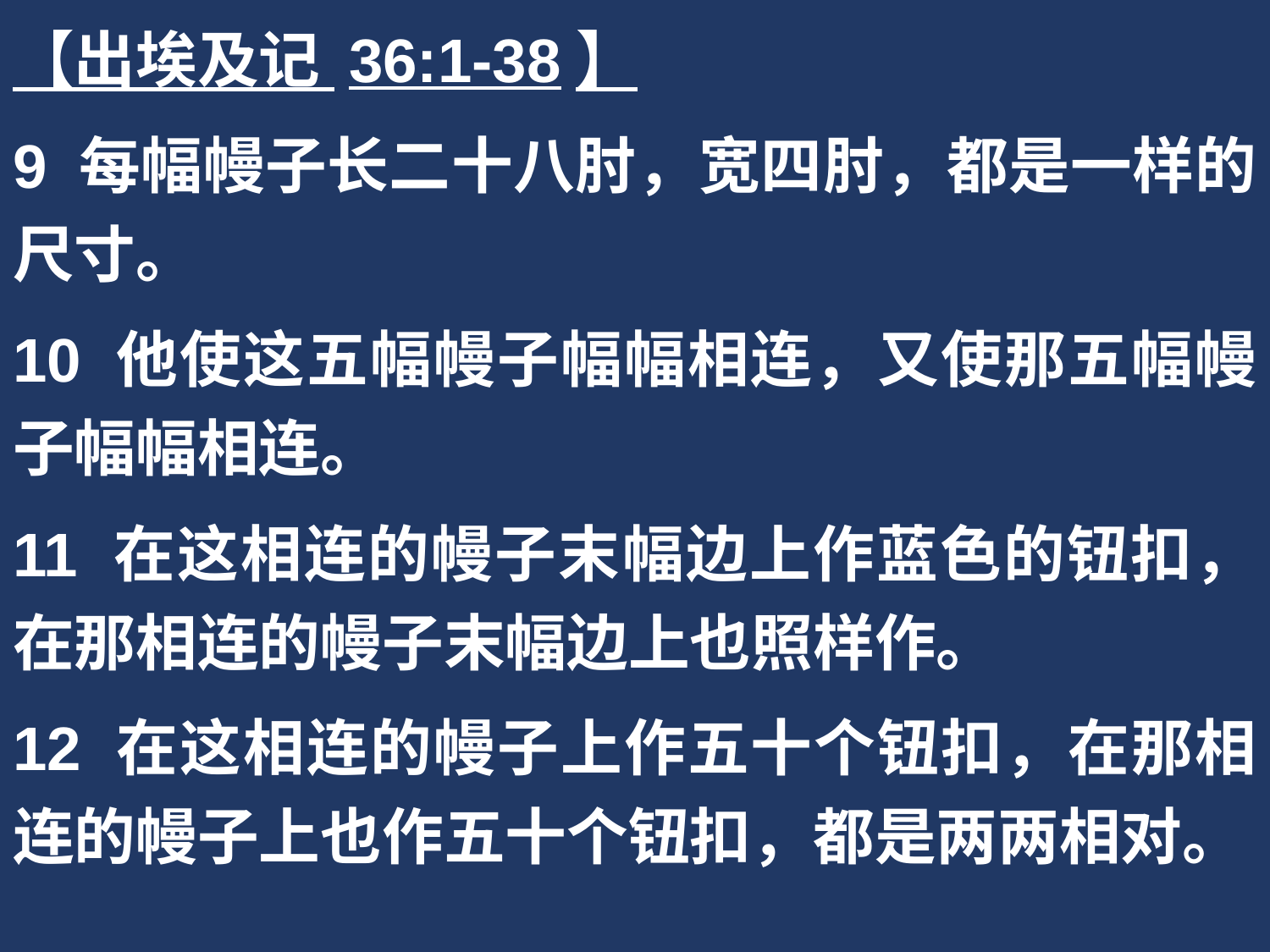

【出埃及记 36:1-38】
9 每幅幔子长二十八肘，宽四肘，都是一样的尺寸。
10 他使这五幅幔子幅幅相连，又使那五幅幔子幅幅相连。
11 在这相连的幔子末幅边上作蓝色的钮扣，在那相连的幔子末幅边上也照样作。
12 在这相连的幔子上作五十个钮扣，在那相连的幔子上也作五十个钮扣，都是两两相对。